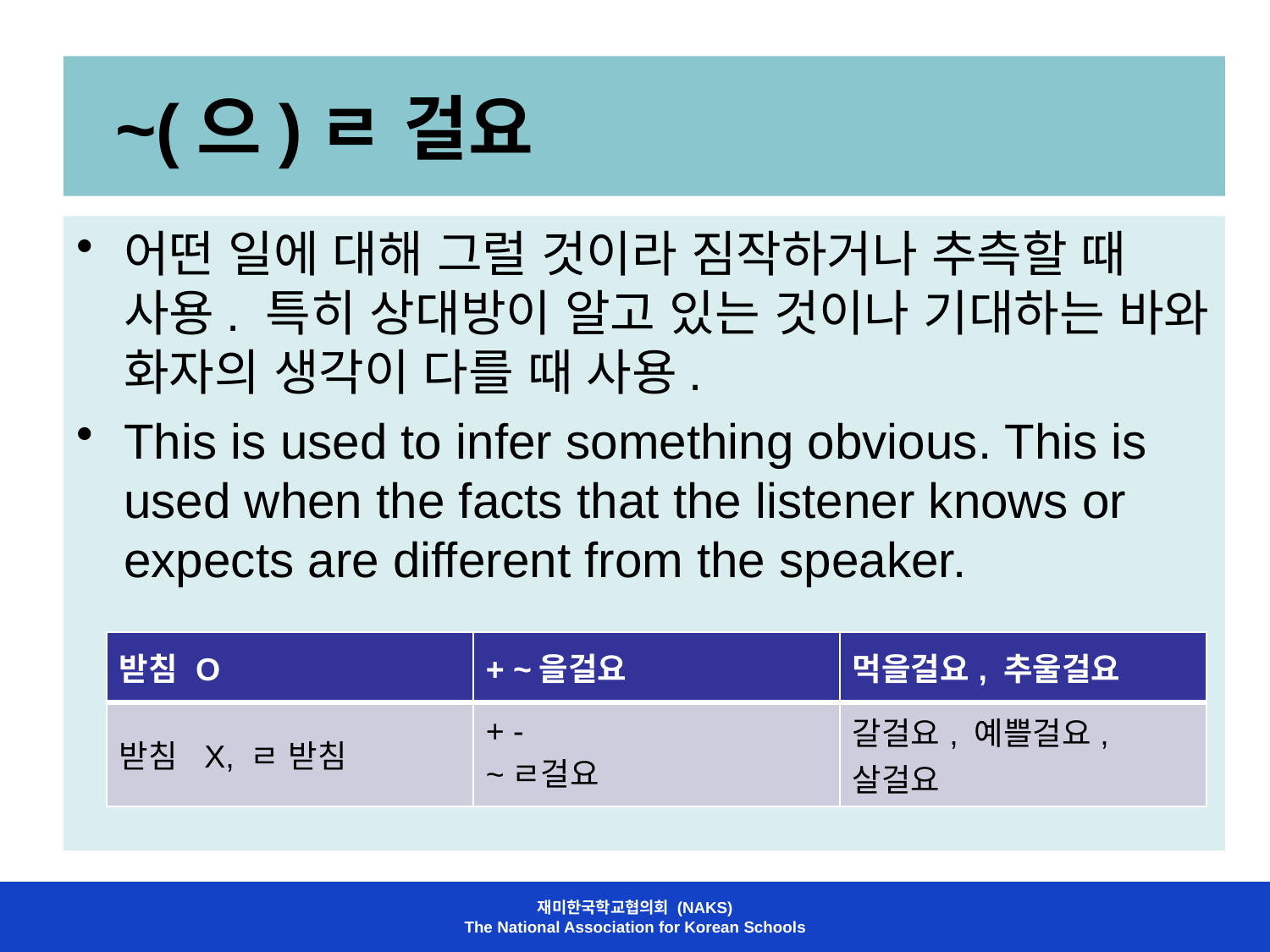

# ~(으)ㄹ 걸요
어떤 일에 대해 그럴 것이라 짐작하거나 추측할 때 사용. 특히 상대방이 알고 있는 것이나 기대하는 바와 화자의 생각이 다를 때 사용.
This is used to infer something obvious. This is used when the facts that the listener knows or expects are different from the speaker.

| 받침 O | + ~을걸요 | 먹을걸요, 추울걸요 |
| --- | --- | --- |
| 받침 X, ㄹ 받침 | + - ~ㄹ걸요 | 갈걸요, 예쁠걸요, 살걸요 |
재미한국학교협의회 (NAKS)
The National Association for Korean Schools